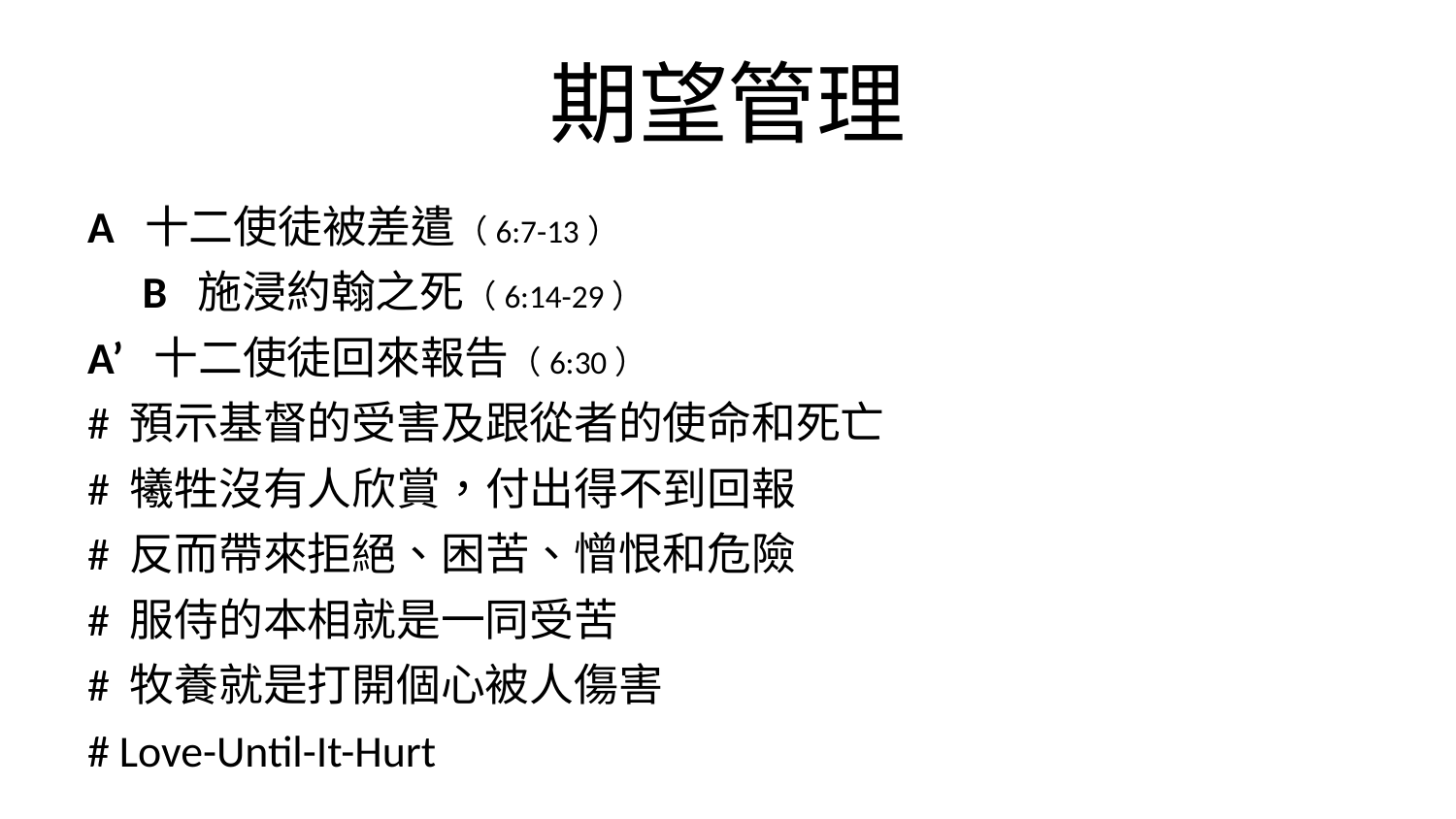

# 期望管理
A  十二使徒被差遣（6:7-13）
　B  施浸約翰之死（6:14-29）
A’  十二使徒回來報告（6:30）
# 預示基督的受害及跟從者的使命和死亡
# 犧牲沒有人欣賞，付出得不到回報
# 反而帶來拒絕、困苦、憎恨和危險
# 服侍的本相就是一同受苦
# 牧養就是打開個心被人傷害
# Love-Until-It-Hurt